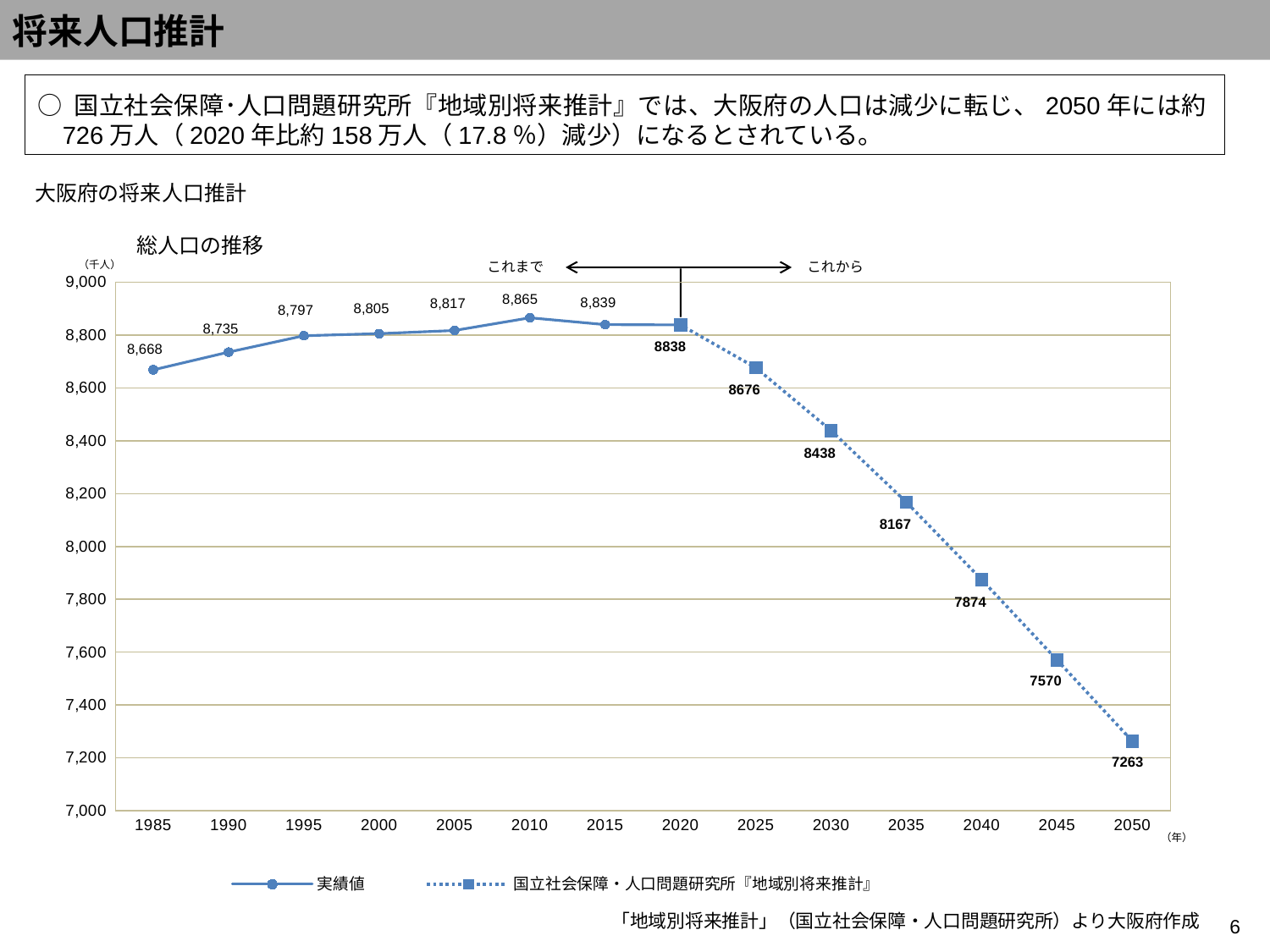

将来人口推計
○ 国立社会保障･人口問題研究所『地域別将来推計』では、大阪府の人口は減少に転じ、2050年には約726万人（2020年比約158万人（17.8％）減少）になるとされている。
大阪府の将来人口推計

[unsupported chart]

（千人）
これまで
これから

（年）
「地域別将来推計」（国立社会保障・人口問題研究所）より大阪府作成
6